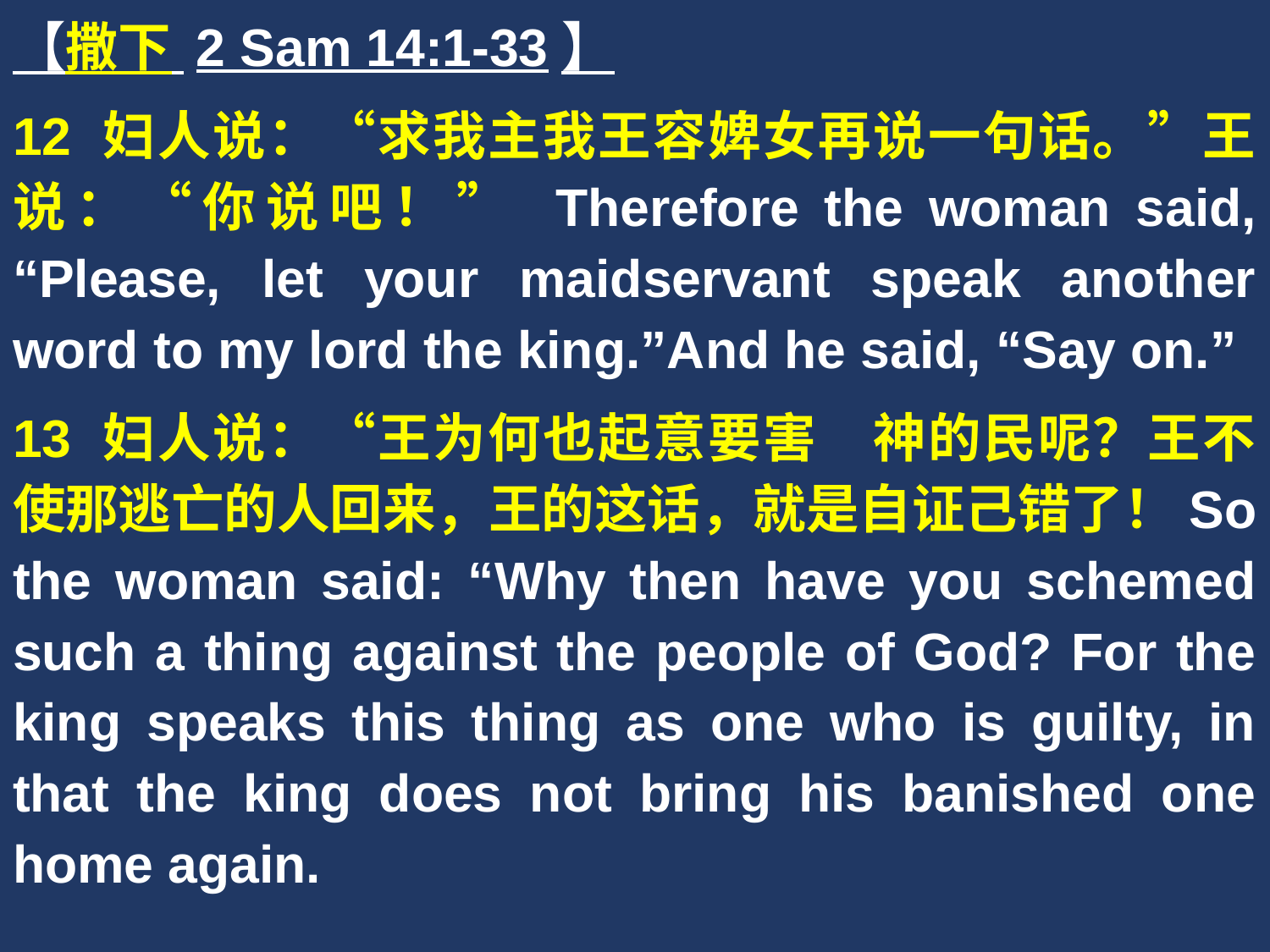

【撒下 2 Sam 14:1-33】
12 妇人说：“求我主我王容婢女再说一句话。”王说：“你说吧！” Therefore the woman said, “Please, let your maidservant speak another word to my lord the king.”And he said, “Say on.”
13 妇人说：“王为何也起意要害　神的民呢？王不使那逃亡的人回来，王的这话，就是自证己错了！So the woman said: “Why then have you schemed such a thing against the people of God? For the king speaks this thing as one who is guilty, in that the king does not bring his banished one home again.